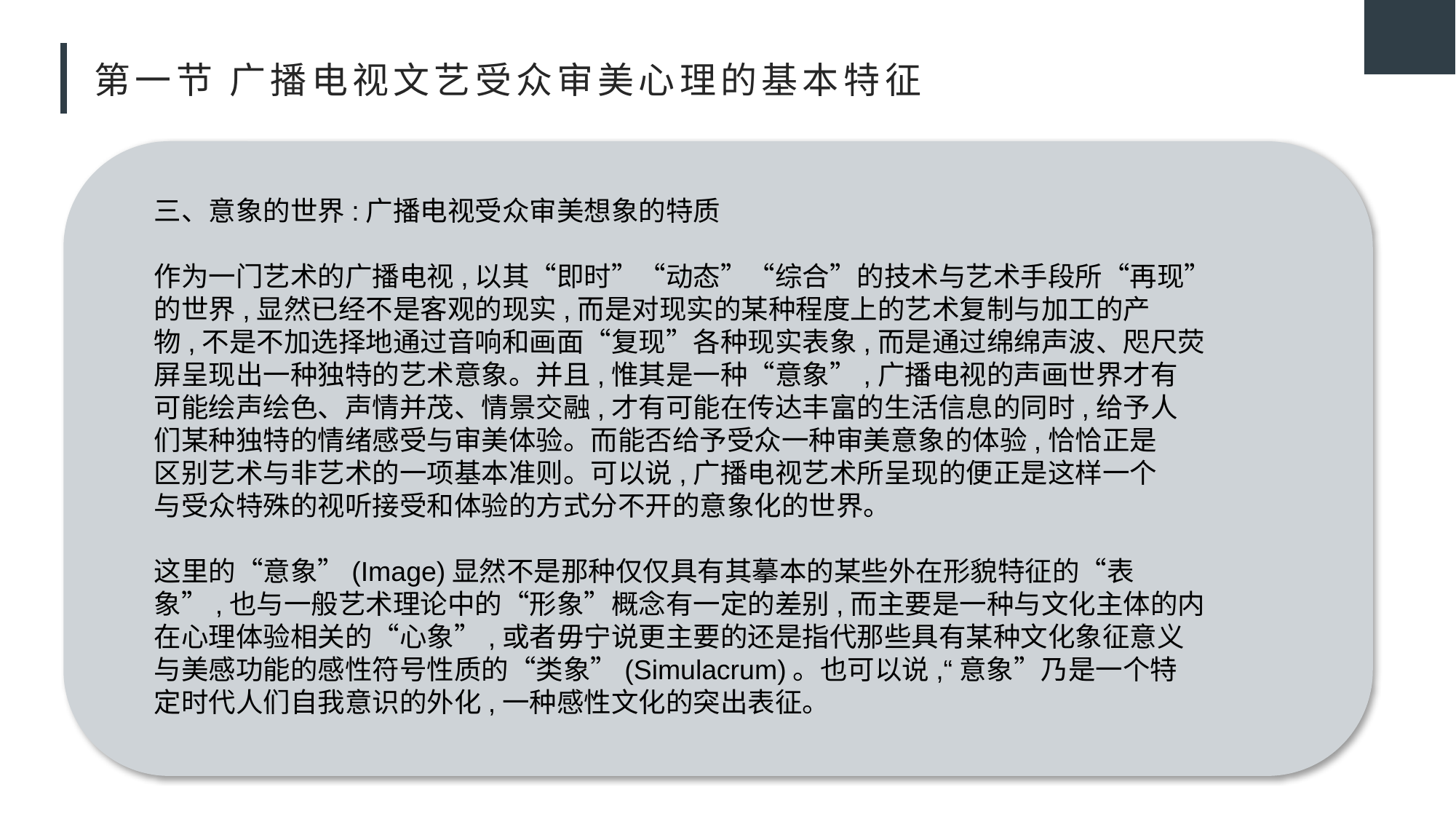

# 第一节 广播电视文艺受众审美心理的基本特征

三、意象的世界:广播电视受众审美想象的特质

作为一门艺术的广播电视,以其“即时”“动态”“综合”的技术与艺术手段所“再现”
的世界,显然已经不是客观的现实,而是对现实的某种程度上的艺术复制与加工的产
物,不是不加选择地通过音响和画面“复现”各种现实表象,而是通过绵绵声波、咫尺荧
屏呈现出一种独特的艺术意象。并且,惟其是一种“意象”,广播电视的声画世界才有
可能绘声绘色、声情并茂、情景交融,才有可能在传达丰富的生活信息的同时,给予人
们某种独特的情绪感受与审美体验。而能否给予受众一种审美意象的体验,恰恰正是
区别艺术与非艺术的一项基本准则。可以说,广播电视艺术所呈现的便正是这样一个
与受众特殊的视听接受和体验的方式分不开的意象化的世界。

这里的“意象”(Image)显然不是那种仅仅具有其摹本的某些外在形貌特征的“表
象”,也与一般艺术理论中的“形象”概念有一定的差别,而主要是一种与文化主体的内
在心理体验相关的“心象”,或者毋宁说更主要的还是指代那些具有某种文化象征意义
与美感功能的感性符号性质的“类象”(Simulacrum)。也可以说,“意象”乃是一个特
定时代人们自我意识的外化,一种感性文化的突出表征。